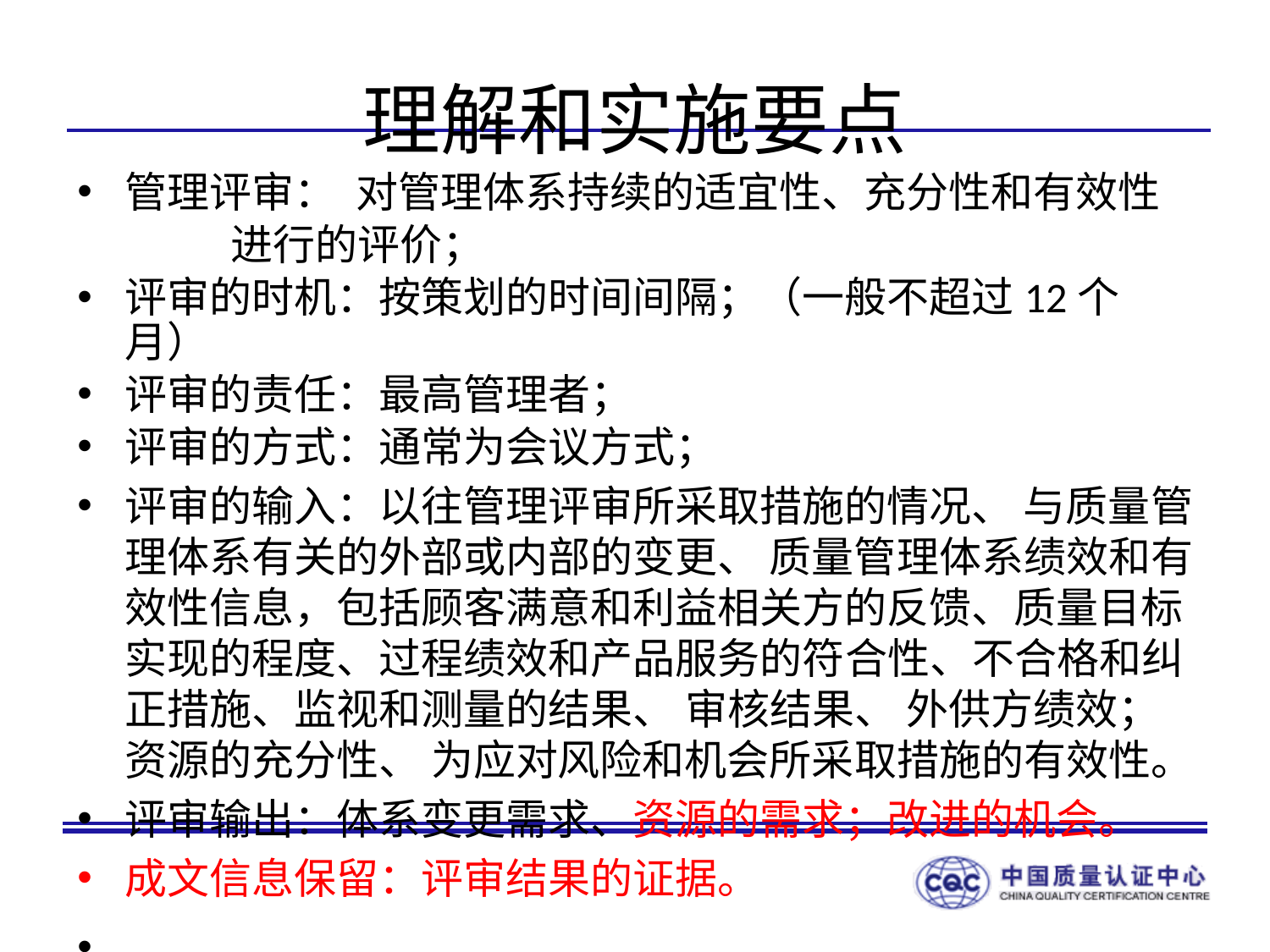

# 理解和实施要点
管理评审：  对管理体系持续的适宜性、充分性和有效性
               进行的评价；
评审的时机：按策划的时间间隔；（一般不超过12个月）
评审的责任：最高管理者；
评审的方式：通常为会议方式；
评审的输入：以往管理评审所采取措施的情况、 与质量管理体系有关的外部或内部的变更、 质量管理体系绩效和有效性信息，包括顾客满意和利益相关方的反馈、质量目标实现的程度、过程绩效和产品服务的符合性、不合格和纠正措施、监视和测量的结果、 审核结果、 外供方绩效；资源的充分性、 为应对风险和机会所采取措施的有效性。
评审输出：体系变更需求、资源的需求；改进的机会。
成文信息保留：评审结果的证据。

233